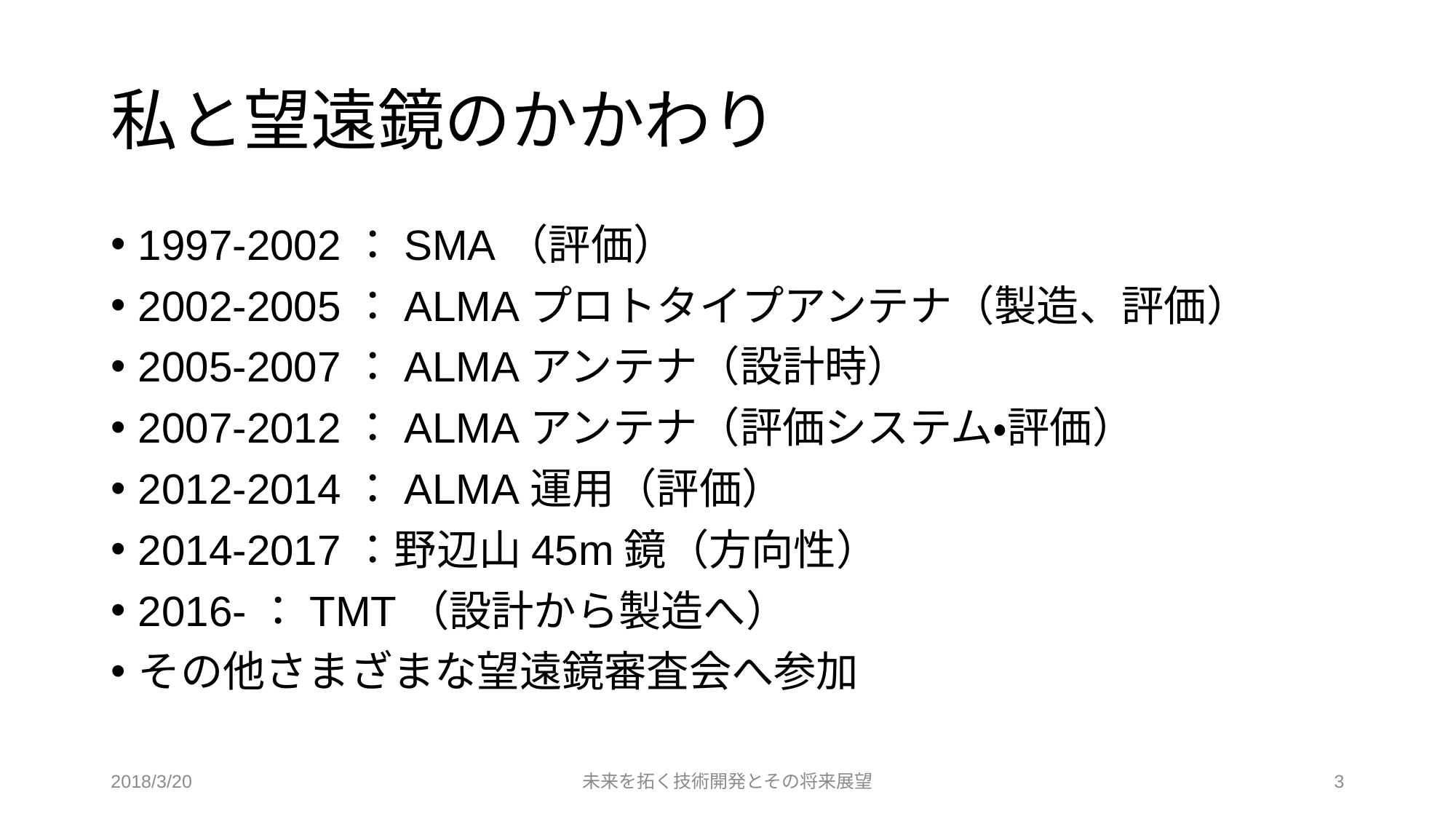

# 私と望遠鏡のかかわり
1997-2002：SMA（評価）
2002-2005：ALMAプロトタイプアンテナ（製造、評価）
2005-2007：ALMAアンテナ（設計時）
2007-2012：ALMAアンテナ（評価システム・評価）
2012-2014：ALMA運用（評価）
2014-2017：野辺山45m鏡（方向性）
2016-：TMT（設計から製造へ）
その他さまざまな望遠鏡審査会へ参加
2018/3/20
未来を拓く技術開発とその将来展望
3